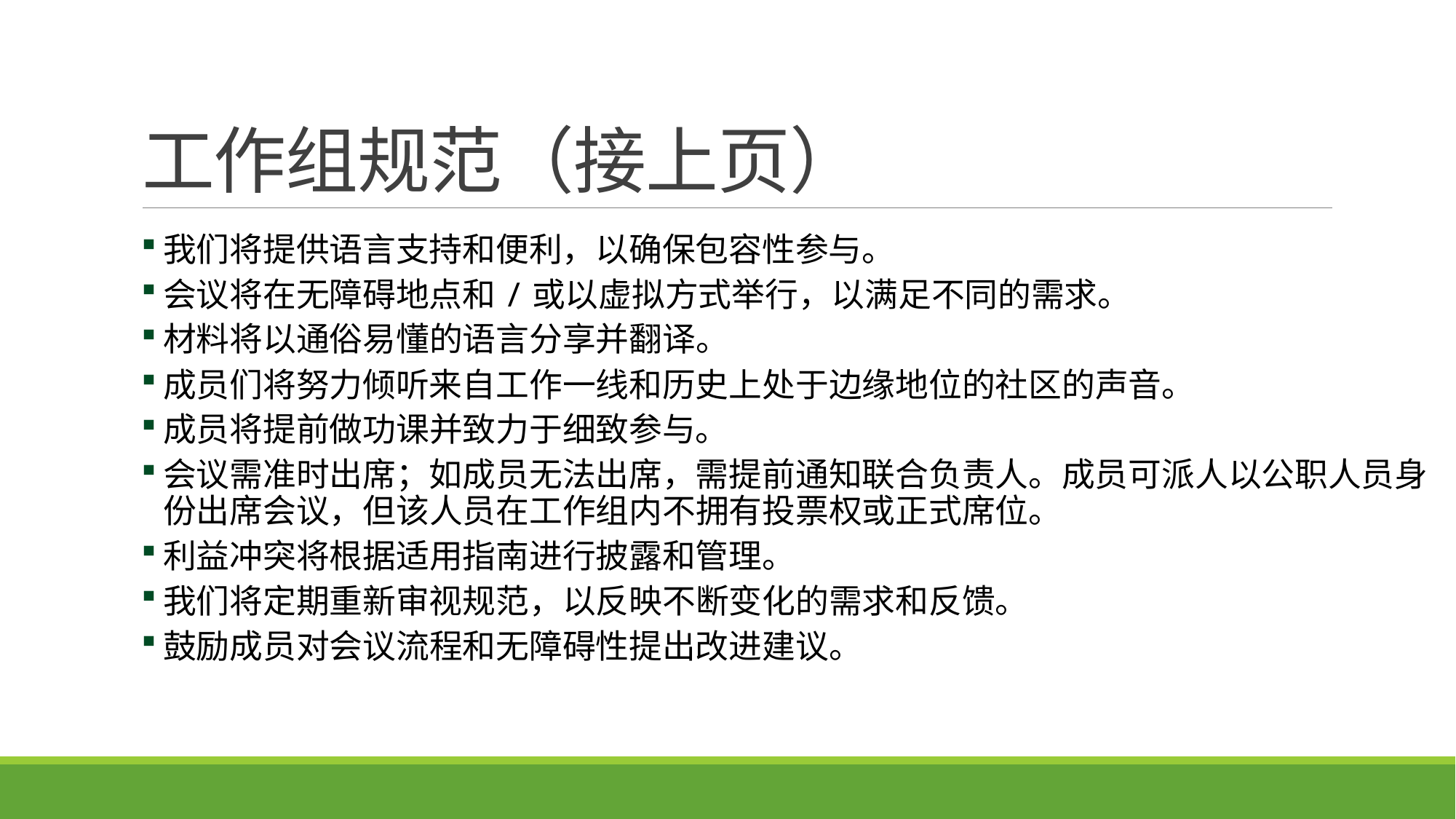

# 工作组规范（接上页）
我们将提供语言支持和便利，以确保包容性参与。
会议将在无障碍地点和/或以虚拟方式举行，以满足不同的需求。
材料将以通俗易懂的语言分享并翻译。
成员们将努力倾听来自工作一线和历史上处于边缘地位的社区的声音。
成员将提前做功课并致力于细致参与。
会议需准时出席；如成员无法出席，需提前通知联合负责人。成员可派人以公职人员身份出席会议，但该人员在工作组内不拥有投票权或正式席位。
利益冲突将根据适用指南进行披露和管理。
我们将定期重新审视规范，以反映不断变化的需求和反馈。
鼓励成员对会议流程和无障碍性提出改进建议。